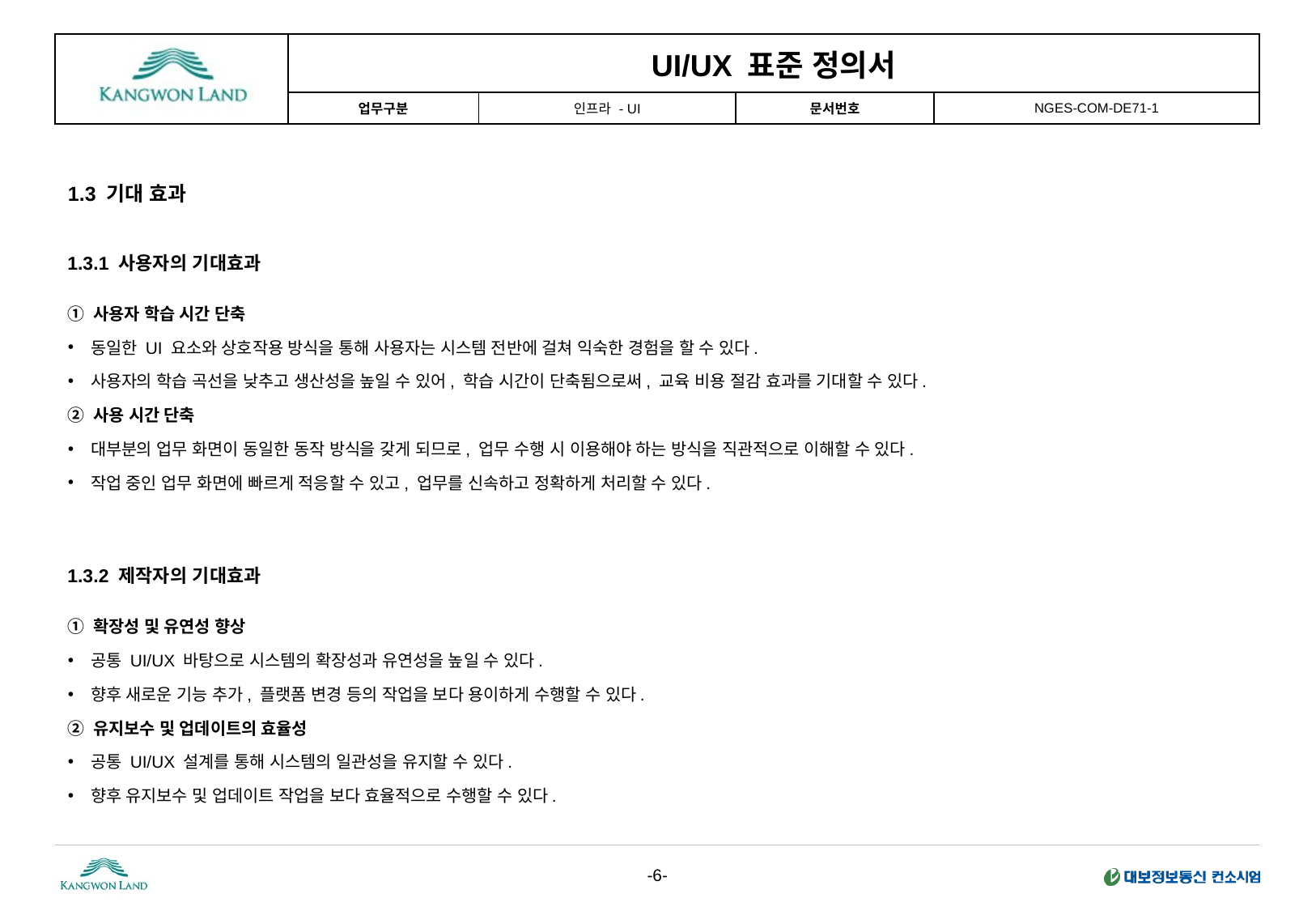

1.3 기대 효과
1.3.1 사용자의 기대효과
① 사용자 학습 시간 단축
동일한 UI 요소와 상호작용 방식을 통해 사용자는 시스템 전반에 걸쳐 익숙한 경험을 할 수 있다.
사용자의 학습 곡선을 낮추고 생산성을 높일 수 있어, 학습 시간이 단축됨으로써, 교육 비용 절감 효과를 기대할 수 있다.
② 사용 시간 단축
대부분의 업무 화면이 동일한 동작 방식을 갖게 되므로, 업무 수행 시 이용해야 하는 방식을 직관적으로 이해할 수 있다.
작업 중인 업무 화면에 빠르게 적응할 수 있고, 업무를 신속하고 정확하게 처리할 수 있다.
1.3.2 제작자의 기대효과
① 확장성 및 유연성 향상
공통 UI/UX 바탕으로 시스템의 확장성과 유연성을 높일 수 있다.
향후 새로운 기능 추가, 플랫폼 변경 등의 작업을 보다 용이하게 수행할 수 있다.
② 유지보수 및 업데이트의 효율성
공통 UI/UX 설계를 통해 시스템의 일관성을 유지할 수 있다.
향후 유지보수 및 업데이트 작업을 보다 효율적으로 수행할 수 있다.